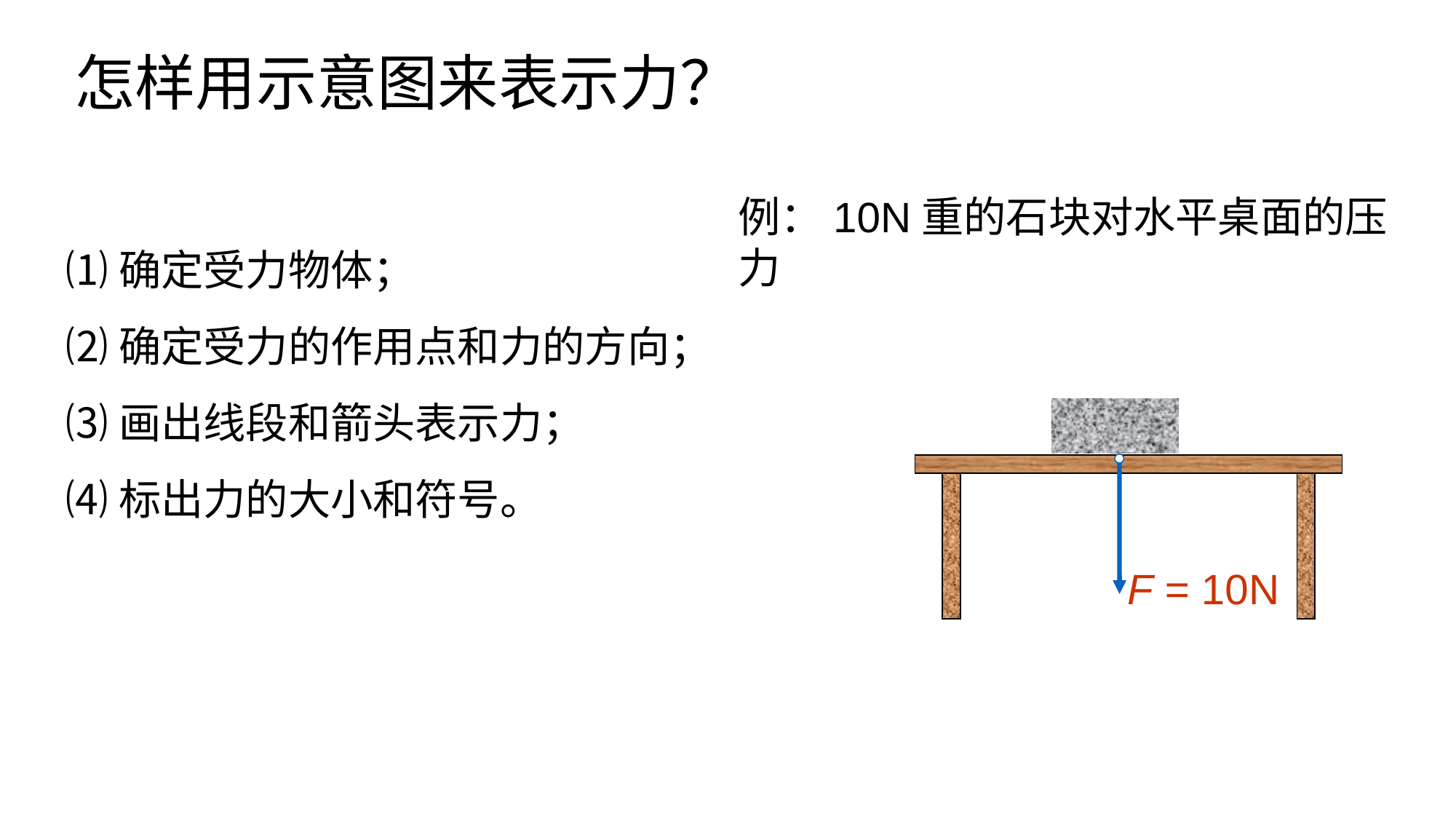

怎样用示意图来表示力？
例：10N重的石块对水平桌面的压力
⑴确定受力物体；
⑵确定受力的作用点和力的方向；
⑶画出线段和箭头表示力；
⑷标出力的大小和符号。

F = 10N